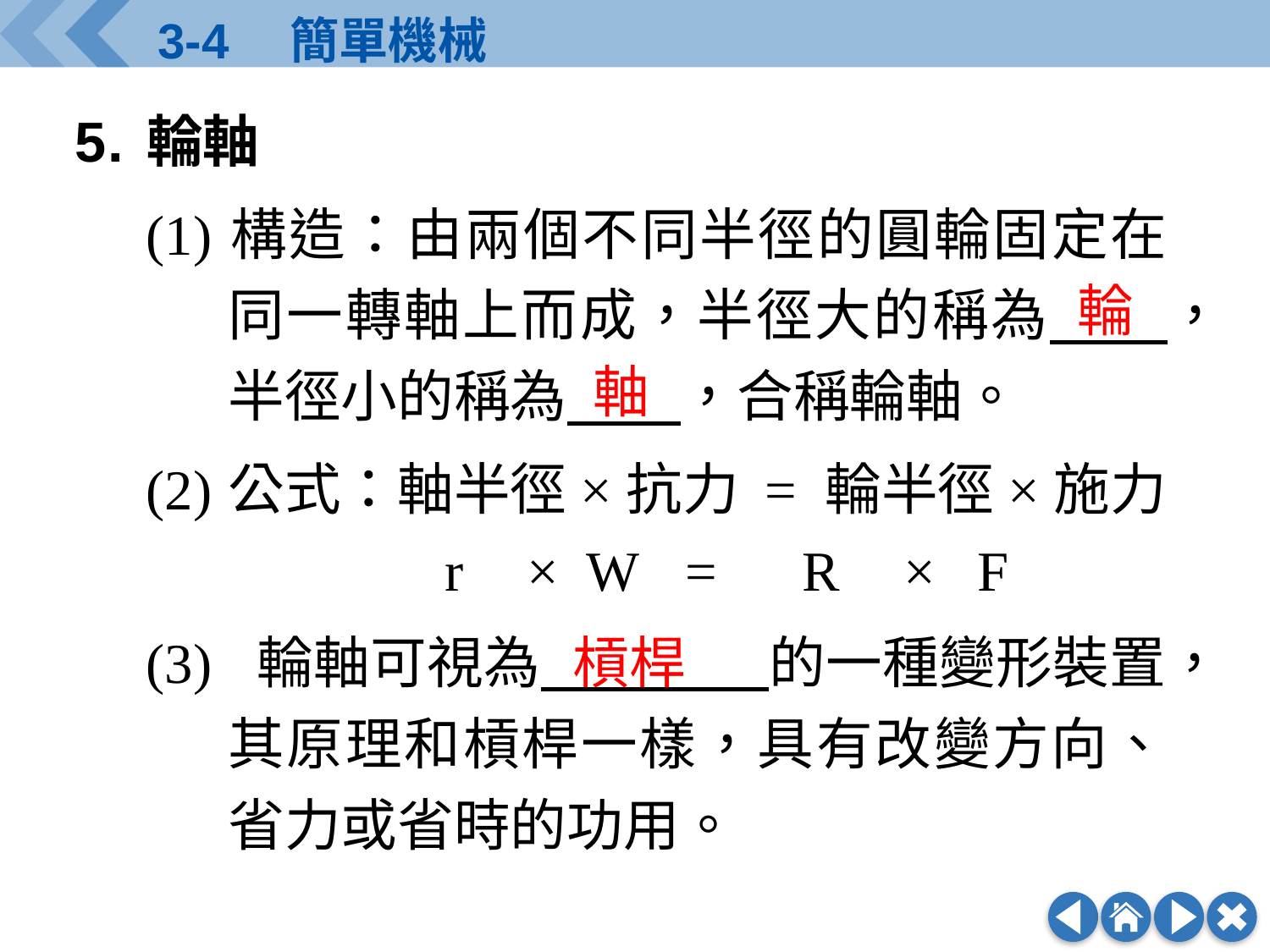

輪軸
(1)	構造：由兩個不同半徑的圓輪固定在同一轉軸上而成，半徑大的稱為　　，半徑小的稱為　　，合稱輪軸。
(2)	公式：軸半徑×抗力 = 輪半徑×施力
	      r     ×  W    =      R     ×   F
(3)	 輪軸可視為　　　　的一種變形裝置，其原理和槓桿一樣，具有改變方向、省力或省時的功用。
輪
軸
槓桿